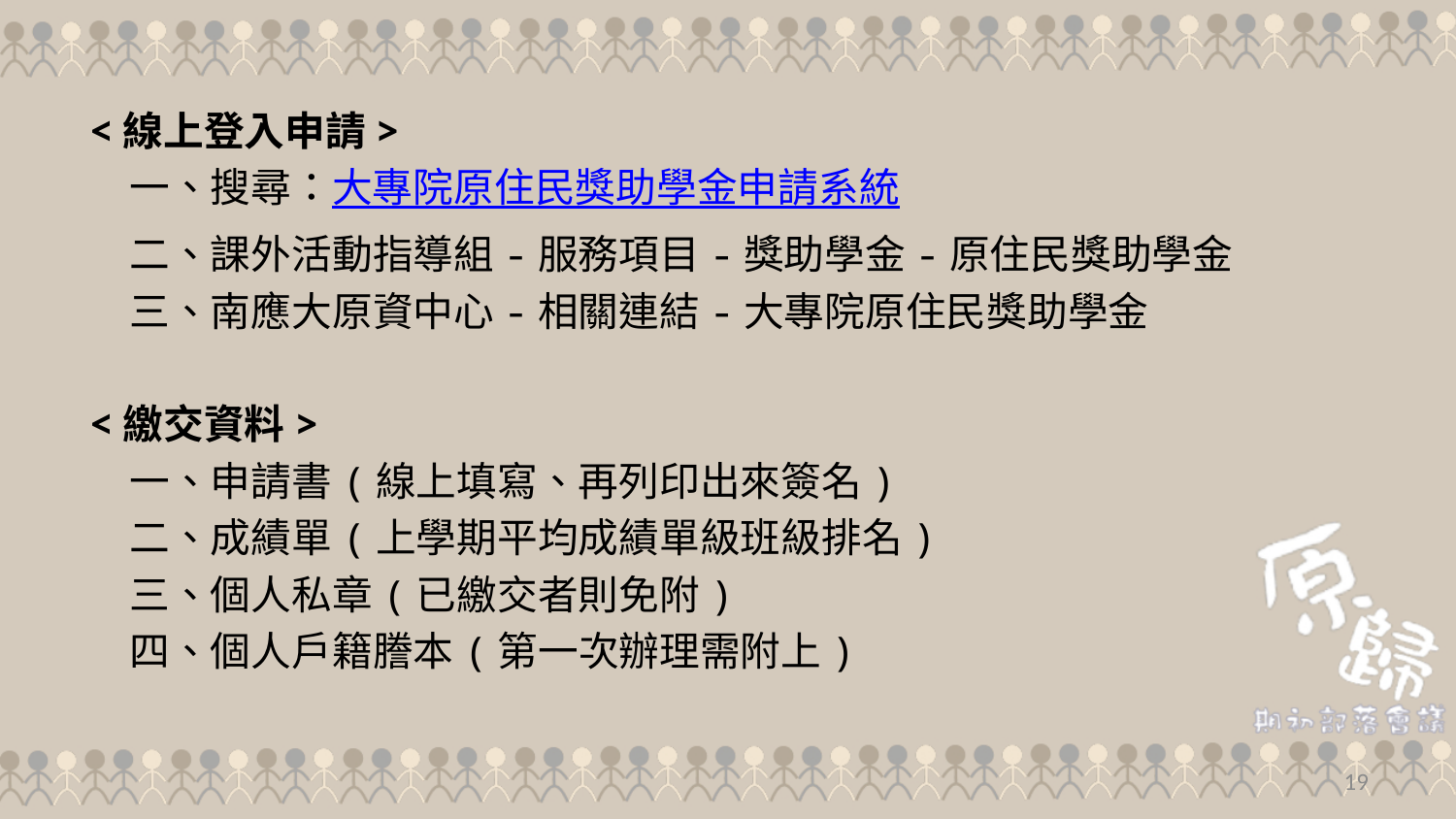

<線上登入申請>
　一、搜尋：大專院原住民獎助學金申請系統
　二、課外活動指導組-服務項目-獎助學金-原住民獎助學金
　三、南應大原資中心-相關連結-大專院原住民獎助學金

<繳交資料>
　一、申請書(線上填寫、再列印出來簽名)
　二、成績單(上學期平均成績單級班級排名)
　三、個人私章(已繳交者則免附)
　四、個人戶籍謄本(第一次辦理需附上)
19